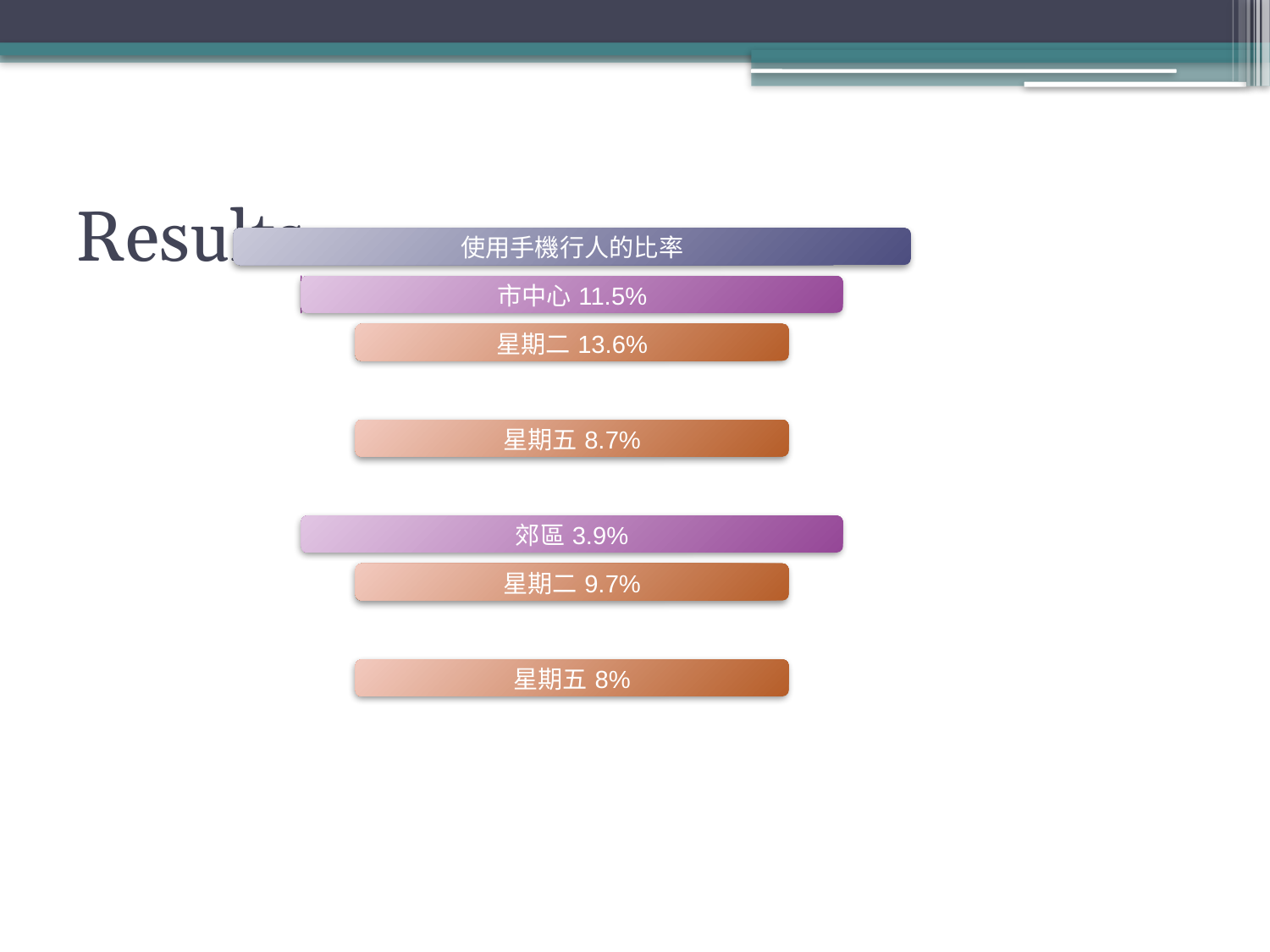

# Results
使用手機行人的比率
市中心11.5%
星期二13.6%
星期五8.7%
郊區3.9%
星期二9.7%
星期五8%